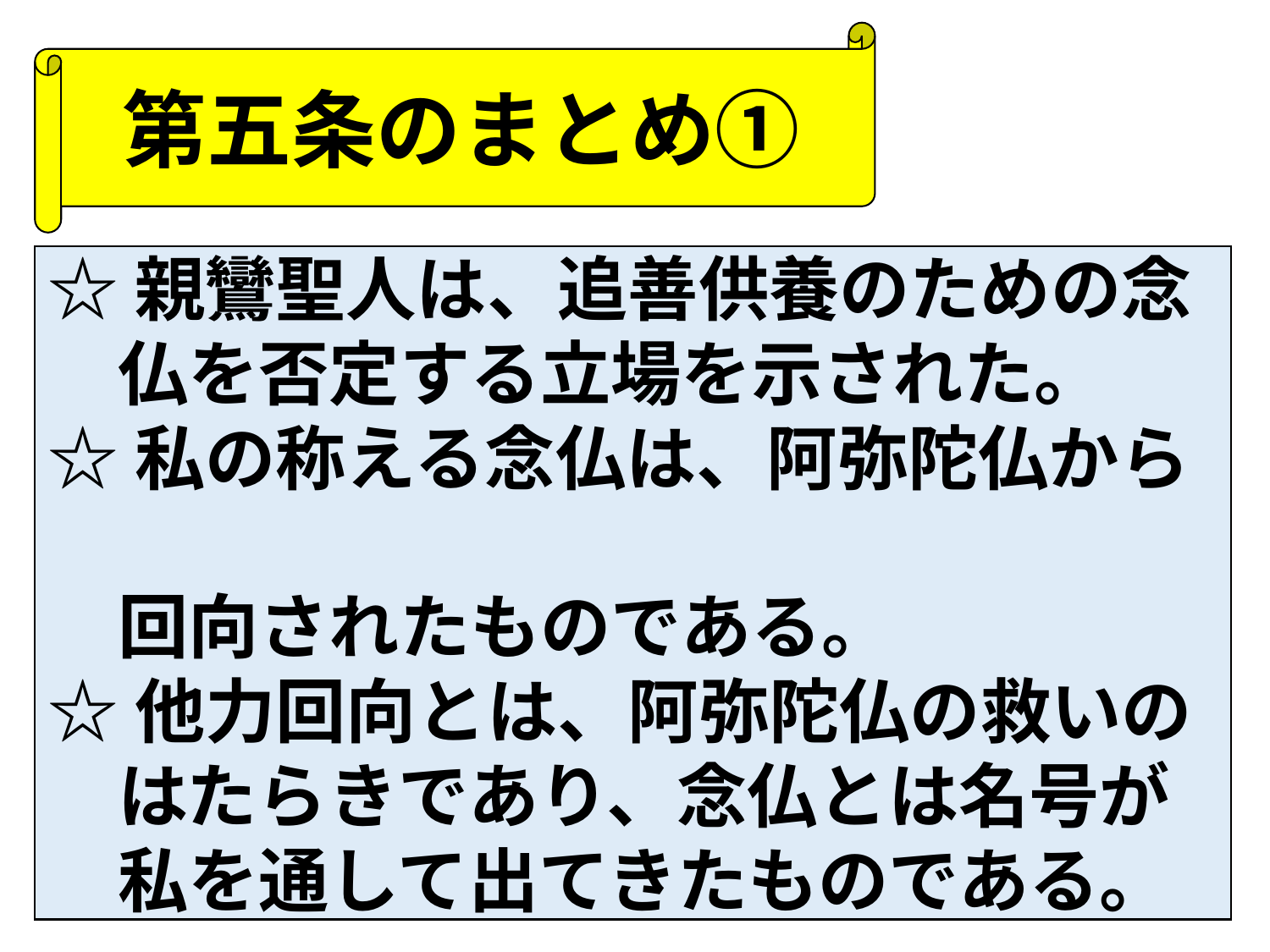

第五条のまとめ①
☆親鸞聖人は、追善供養のための念
　仏を否定する立場を示された。
☆私の称える念仏は、阿弥陀仏から
　回向されたものである。
☆他力回向とは、阿弥陀仏の救いの
　はたらきであり、念仏とは名号が
　私を通して出てきたものである。